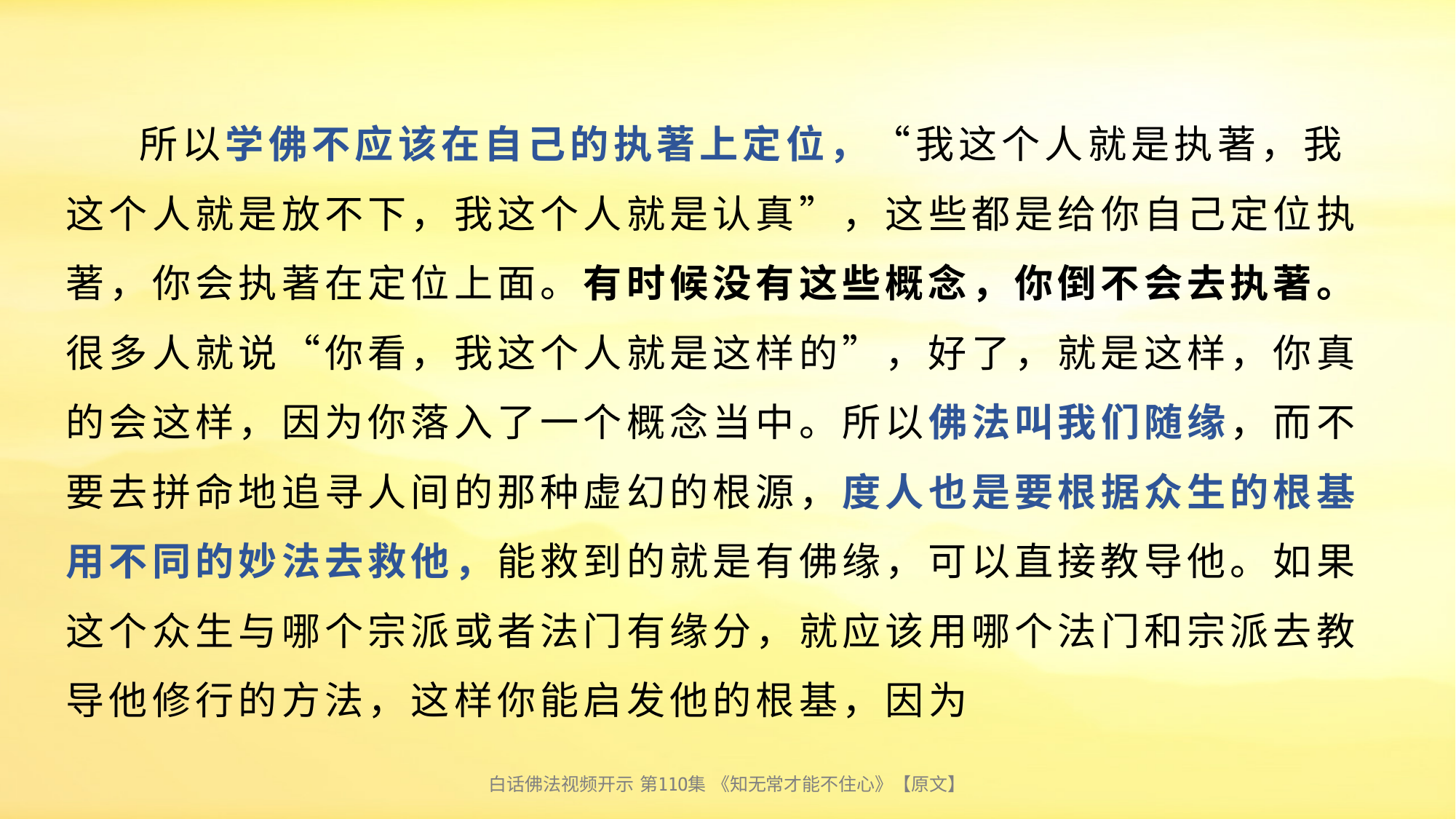

# 所以学佛不应该在自己的执著上定位，“我这个人就是执著，我这个人就是放不下，我这个人就是认真”，这些都是给你自己定位执著，你会执著在定位上面。有时候没有这些概念，你倒不会去执著。很多人就说“你看，我这个人就是这样的”，好了，就是这样，你真的会这样，因为你落入了一个概念当中。所以佛法叫我们随缘，而不要去拼命地追寻人间的那种虚幻的根源，度人也是要根据众生的根基用不同的妙法去救他，能救到的就是有佛缘，可以直接教导他。如果这个众生与哪个宗派或者法门有缘分，就应该用哪个法门和宗派去教导他修行的方法，这样你能启发他的根基，因为
白话佛法视频开示 第110集 《知无常才能不住心》【原文】